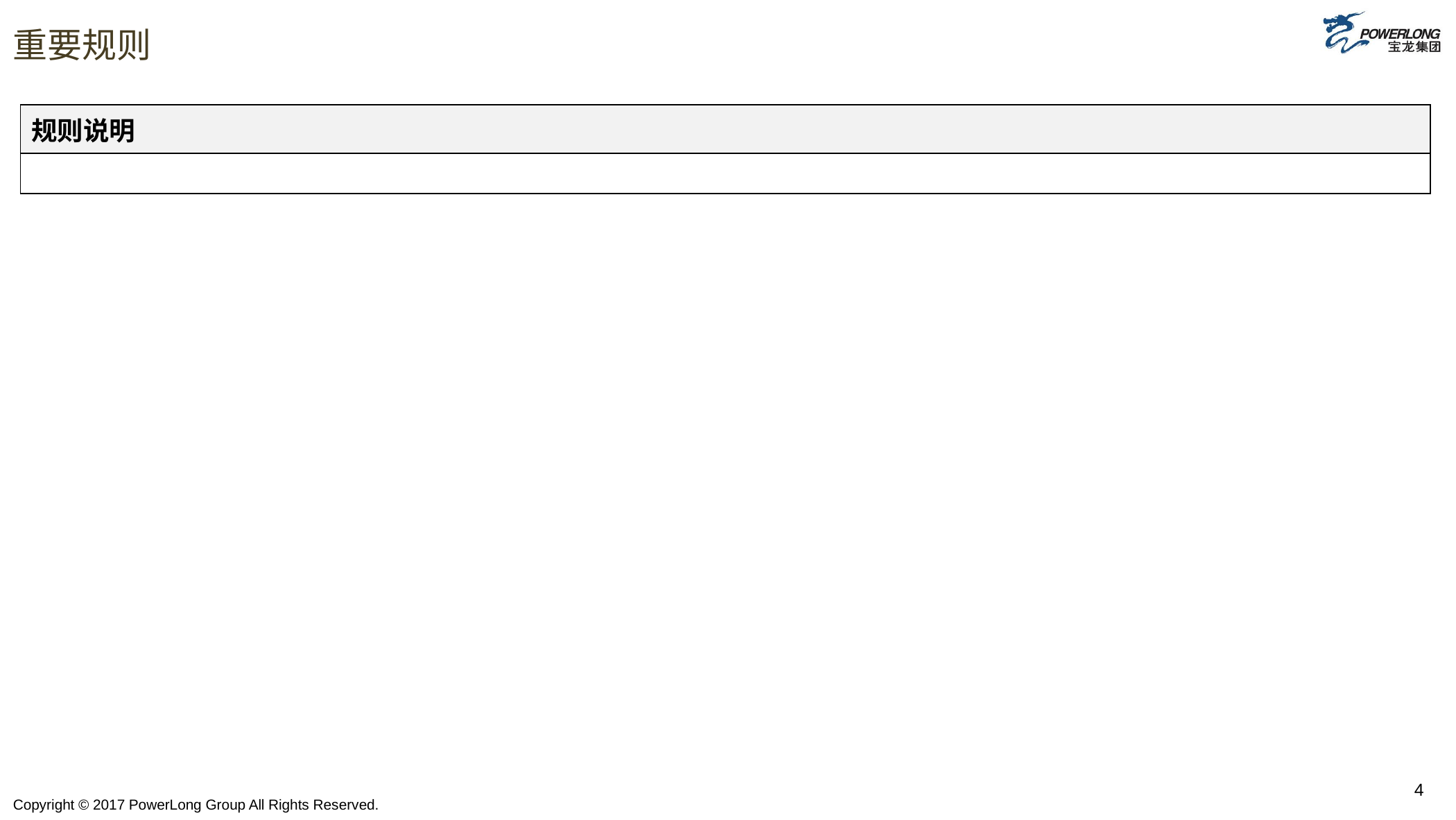

# 重要规则
| 规则说明 |
| --- |
|  |